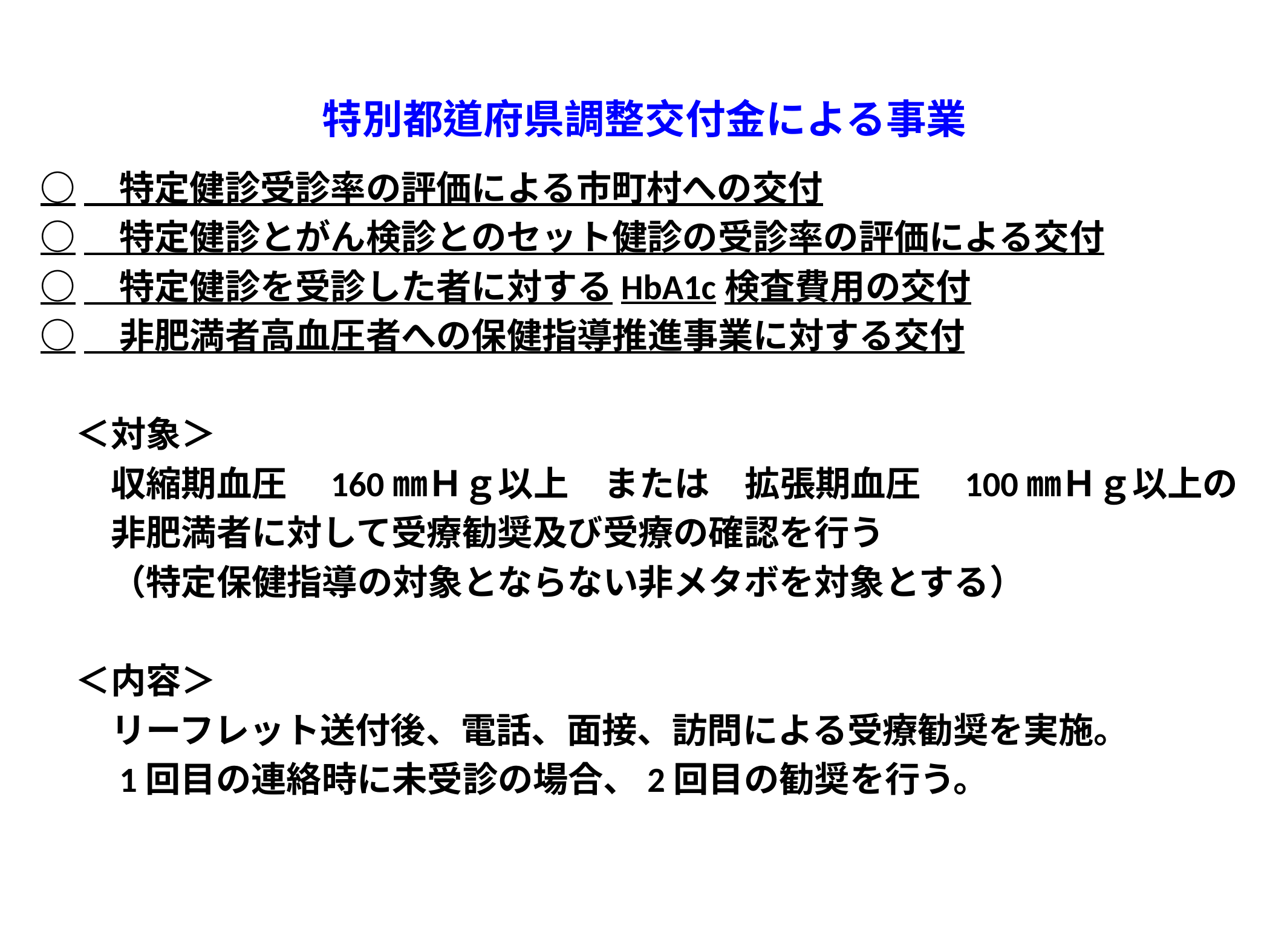

# 特別都道府県調整交付金による事業
○　特定健診受診率の評価による市町村への交付
○　特定健診とがん検診とのセット健診の受診率の評価による交付
○　特定健診を受診した者に対するHbA1c検査費用の交付
○　非肥満者高血圧者への保健指導推進事業に対する交付

　＜対象＞
　　収縮期血圧　160㎜Ｈｇ以上　または　拡張期血圧　100㎜Ｈｇ以上の
　　非肥満者に対して受療勧奨及び受療の確認を行う
　　（特定保健指導の対象とならない非メタボを対象とする）

　＜内容＞
　　リーフレット送付後、電話、面接、訪問による受療勧奨を実施。
　　1回目の連絡時に未受診の場合、2回目の勧奨を行う。